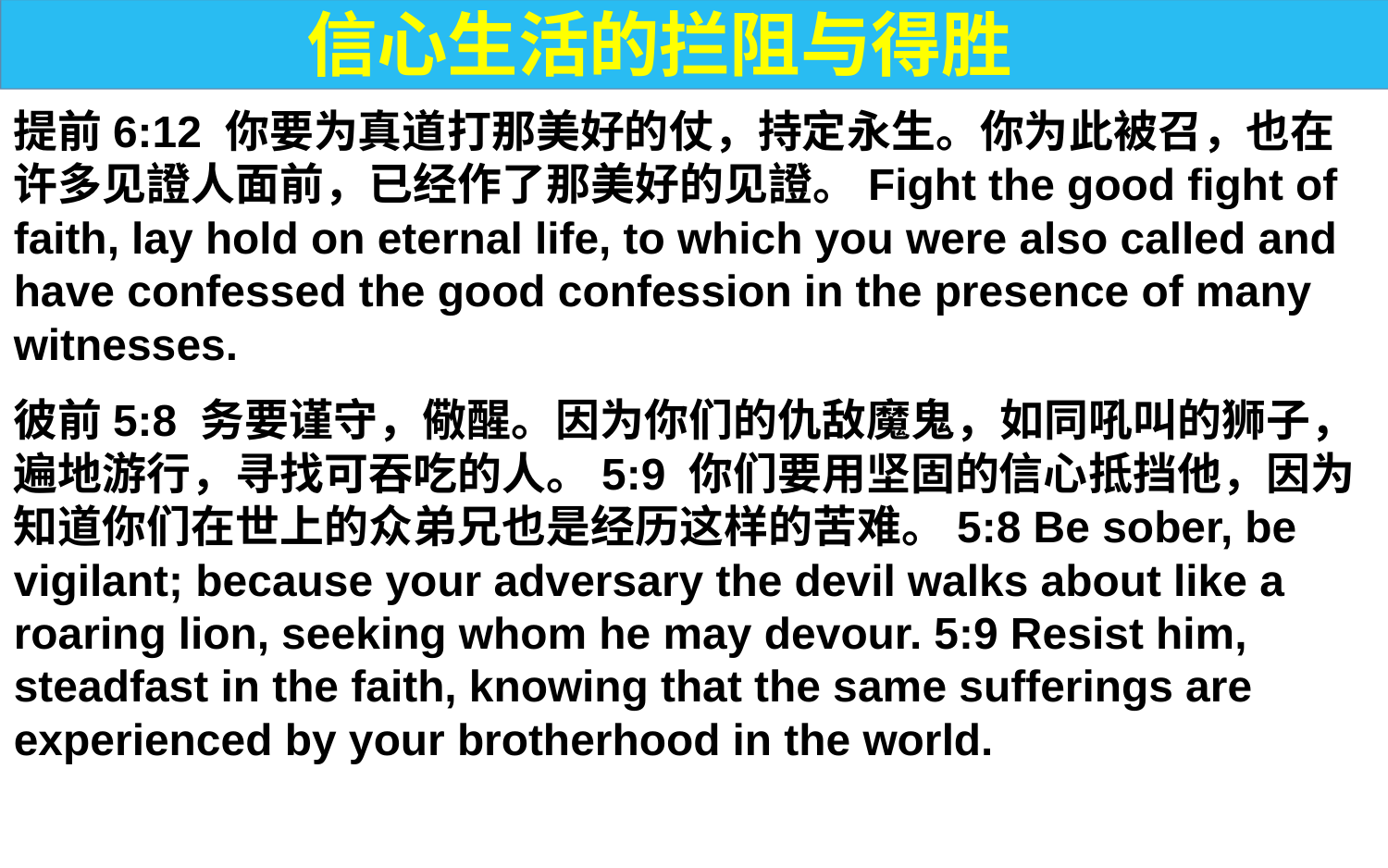

信心生活的拦阻与得胜
提前6:12 你要为真道打那美好的仗，持定永生。你为此被召，也在许多见證人面前，已经作了那美好的见證。Fight the good fight of faith, lay hold on eternal life, to which you were also called and have confessed the good confession in the presence of many witnesses.
彼前5:8 务要谨守，儆醒。因为你们的仇敌魔鬼，如同吼叫的狮子，遍地游行，寻找可吞吃的人。5:9 你们要用坚固的信心抵挡他，因为知道你们在世上的众弟兄也是经历这样的苦难。5:8 Be sober, be vigilant; because your adversary the devil walks about like a roaring lion, seeking whom he may devour. 5:9 Resist him, steadfast in the faith, knowing that the same sufferings are experienced by your brotherhood in the world.